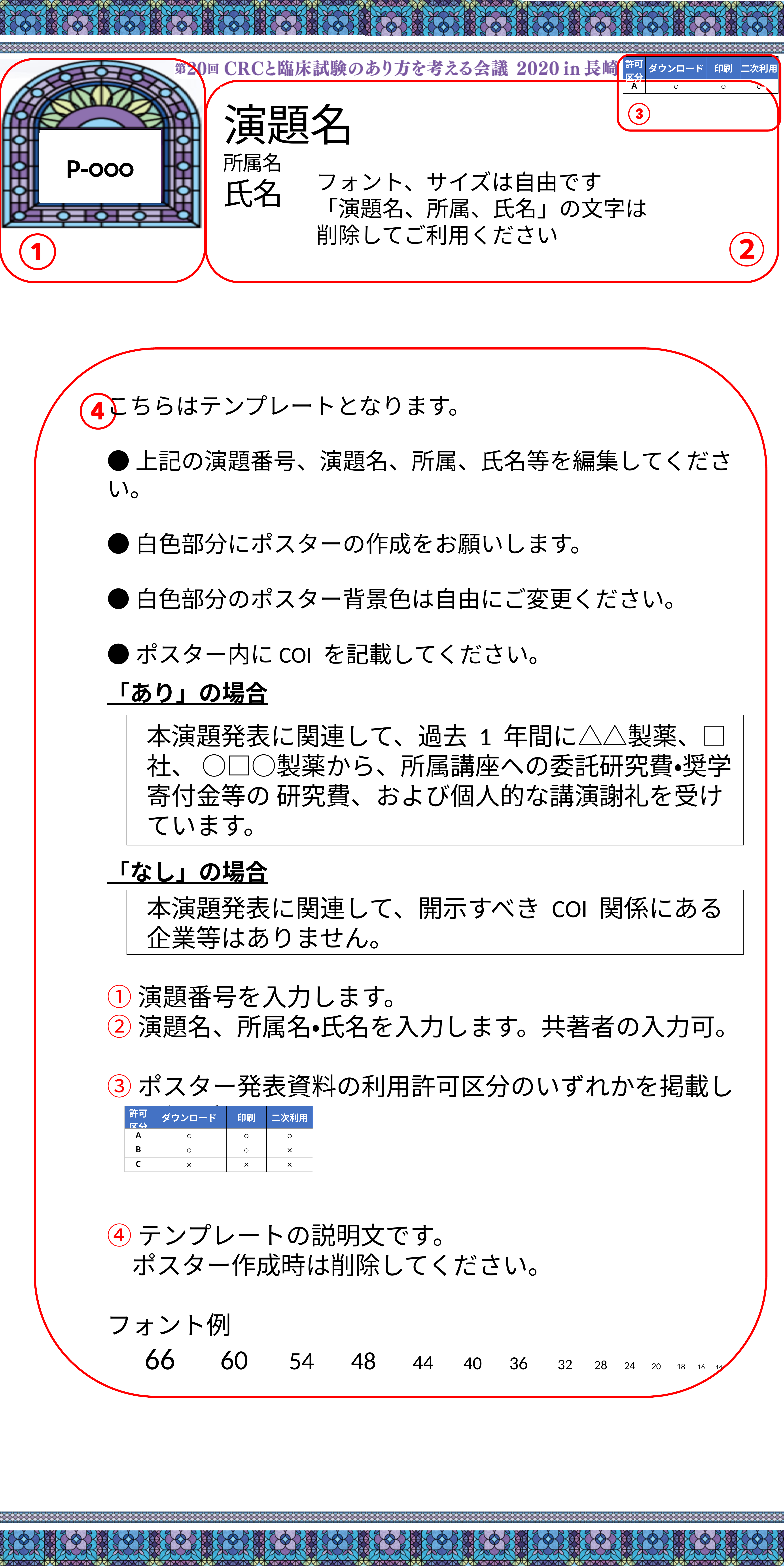

③
| 許可区分 | ダウンロード | 印刷 | 二次利用 |
| --- | --- | --- | --- |
| A | ○ | ○ | ○ |
①
　②
演題名
所属名
氏名
P-○○○
フォント、サイズは自由です
「演題名、所属、氏名」の文字は
削除してご利用ください
④
こちらはテンプレートとなります。

●上記の演題番号、演題名、所属、氏名等を編集してください。

●白色部分にポスターの作成をお願いします。

●白色部分のポスター背景色は自由にご変更ください。

●ポスター内にCOI を記載してください。

「あり」の場合

「なし」の場合

①演題番号を入力します。
②演題名、所属名・氏名を入力します。共著者の入力可。
③ポスター発表資料の利用許可区分のいずれかを掲載してください。

④テンプレートの説明文です。
　ポスター作成時は削除してください。

フォント例
　66　60　54　48　44　40　36　32　28　24　20　18　16　14
本演題発表に関連して、過去 1 年間に△△製薬、□社、 ○□○製薬から、所属講座への委託研究費・奨学寄付金等の 研究費、および個人的な講演謝礼を受けています。
本演題発表に関連して、開示すべき COI 関係にある企業等はありません。
| 許可区分 | ダウンロード | 印刷 | 二次利用 |
| --- | --- | --- | --- |
| A | ○ | ○ | ○ |
| B | ○ | ○ | × |
| C | × | × | × |